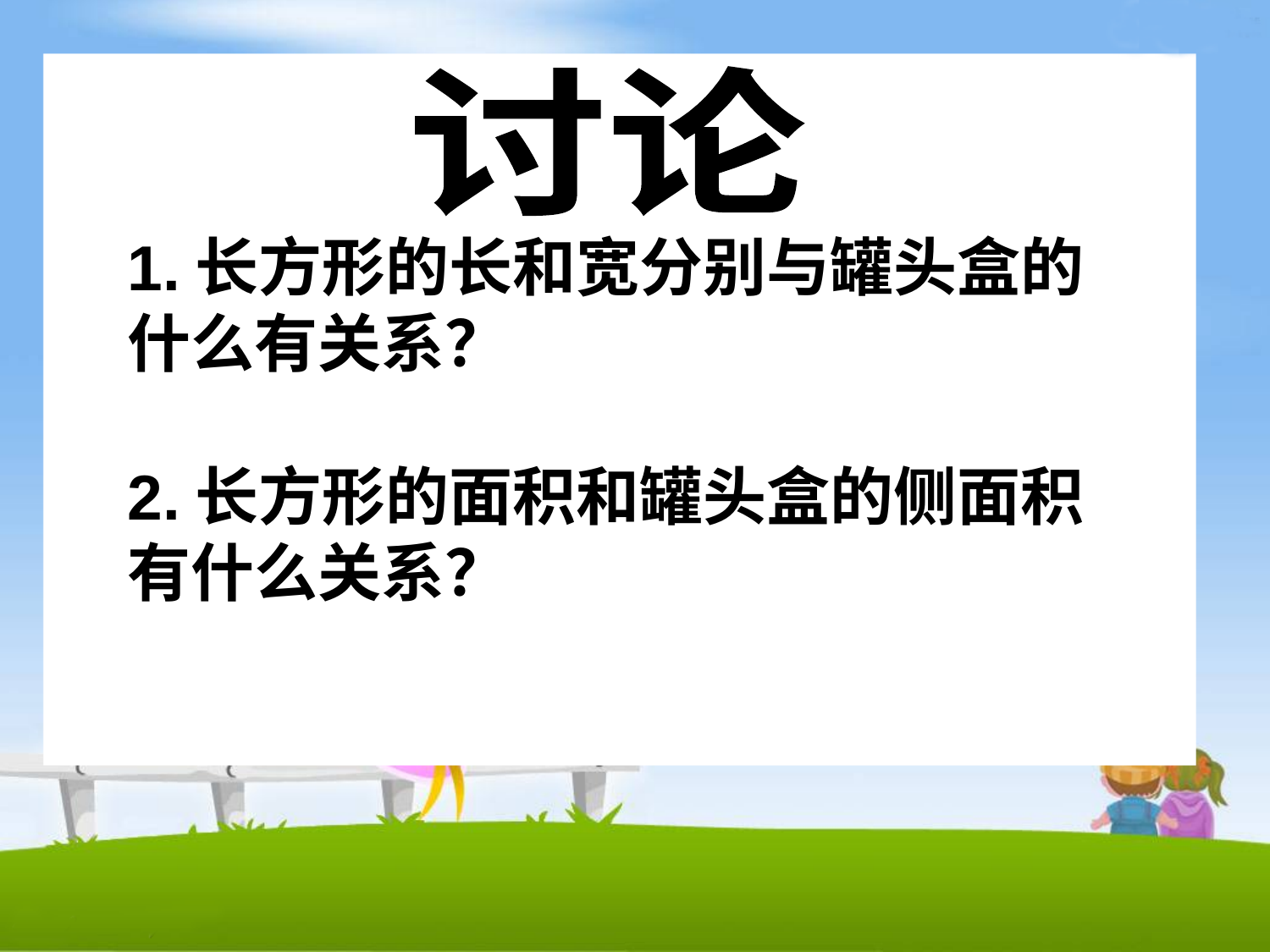

讨论
1.长方形的长和宽分别与罐头盒的什么有关系？
2.长方形的面积和罐头盒的侧面积有什么关系？